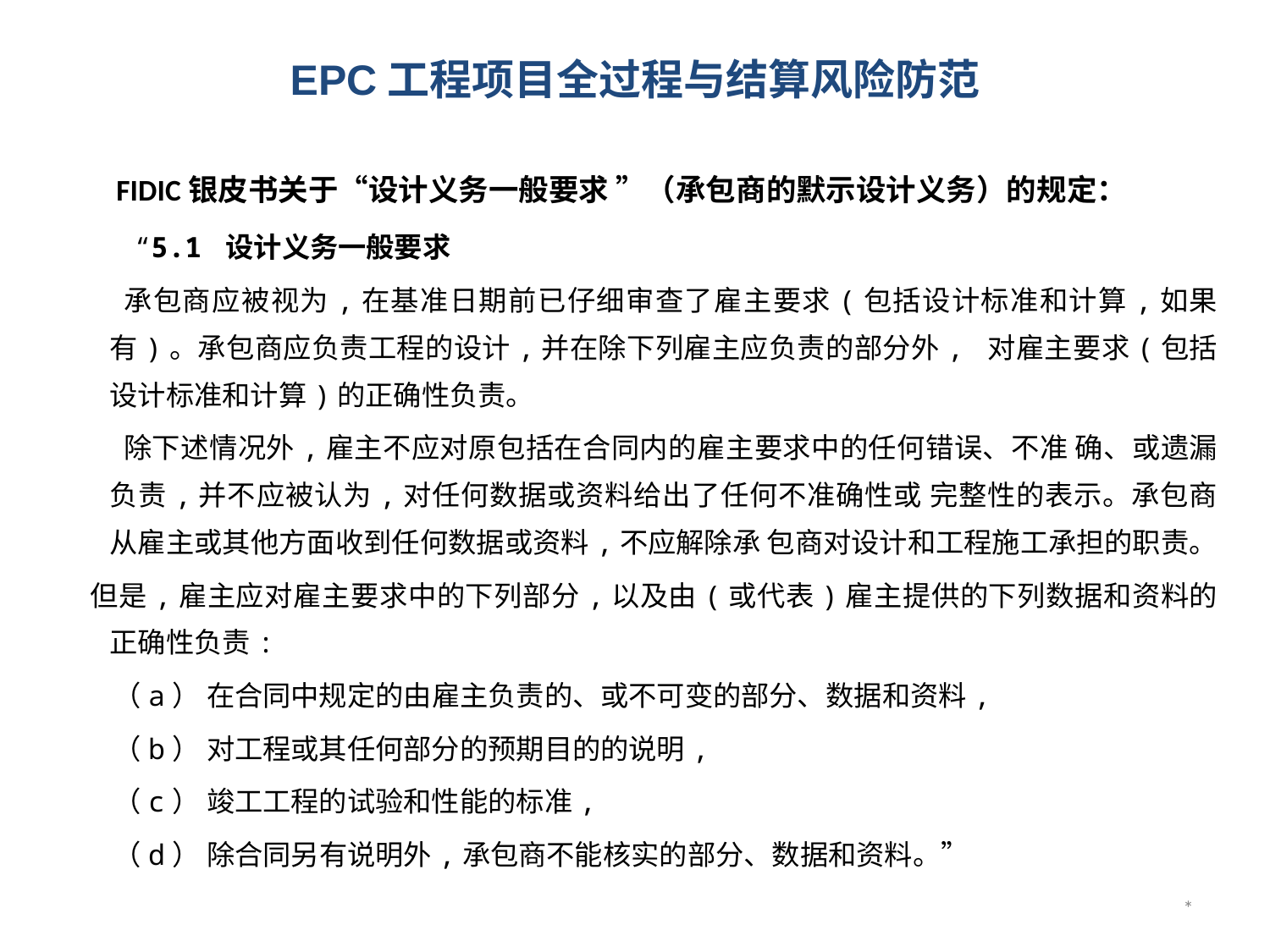

# EPC工程项目全过程与结算风险防范
        FIDIC银皮书关于“设计义务一般要求 ”（承包商的默示设计义务）的规定：
    “5.1 设计义务一般要求
       承包商应被视为,在基准日期前已仔细审查了雇主要求(包括设计标准和计算,如果有)。承包商应负责工程的设计,并在除下列雇主应负责的部分外, 对雇主要求(包括设计标准和计算)的正确性负责。
        除下述情况外,雇主不应对原包括在合同内的雇主要求中的任何错误、不准 确、或遗漏负责,并不应被认为,对任何数据或资料给出了任何不准确性或 完整性的表示。承包商从雇主或其他方面收到任何数据或资料,不应解除承 包商对设计和工程施工承担的职责。
   但是,雇主应对雇主要求中的下列部分,以及由(或代表)雇主提供的下列数据和资料的正确性负责:
       （a） 在合同中规定的由雇主负责的、或不可变的部分、数据和资料,
       （b） 对工程或其任何部分的预期目的的说明,
       （c） 竣工工程的试验和性能的标准,
       （d） 除合同另有说明外,承包商不能核实的部分、数据和资料。”
*